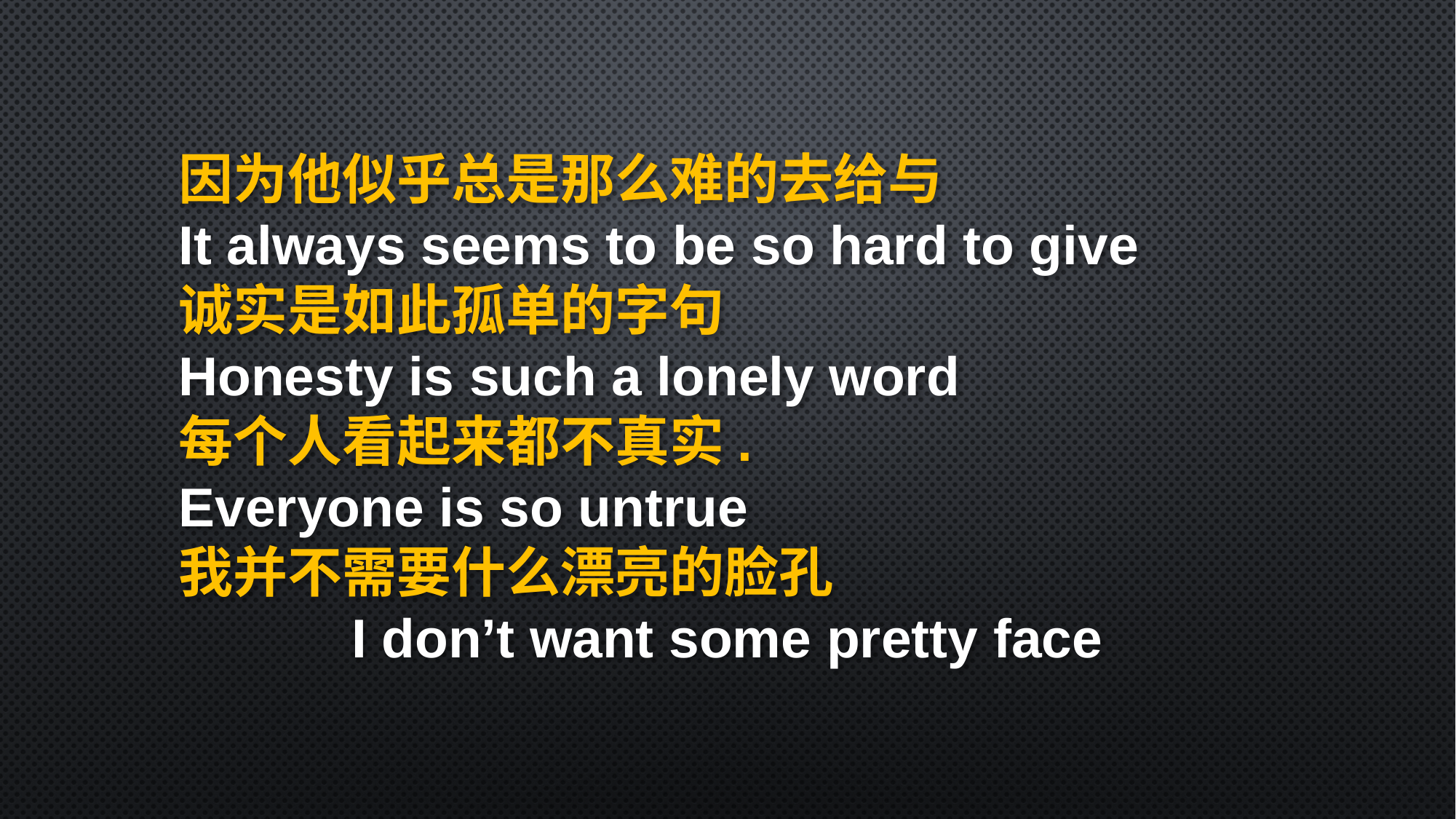

因为他似乎总是那么难的去给与
It always seems to be so hard to give
诚实是如此孤单的字句
Honesty is such a lonely word
每个人看起来都不真实.
Everyone is so untrue
我并不需要什么漂亮的脸孔
I don’t want some pretty face